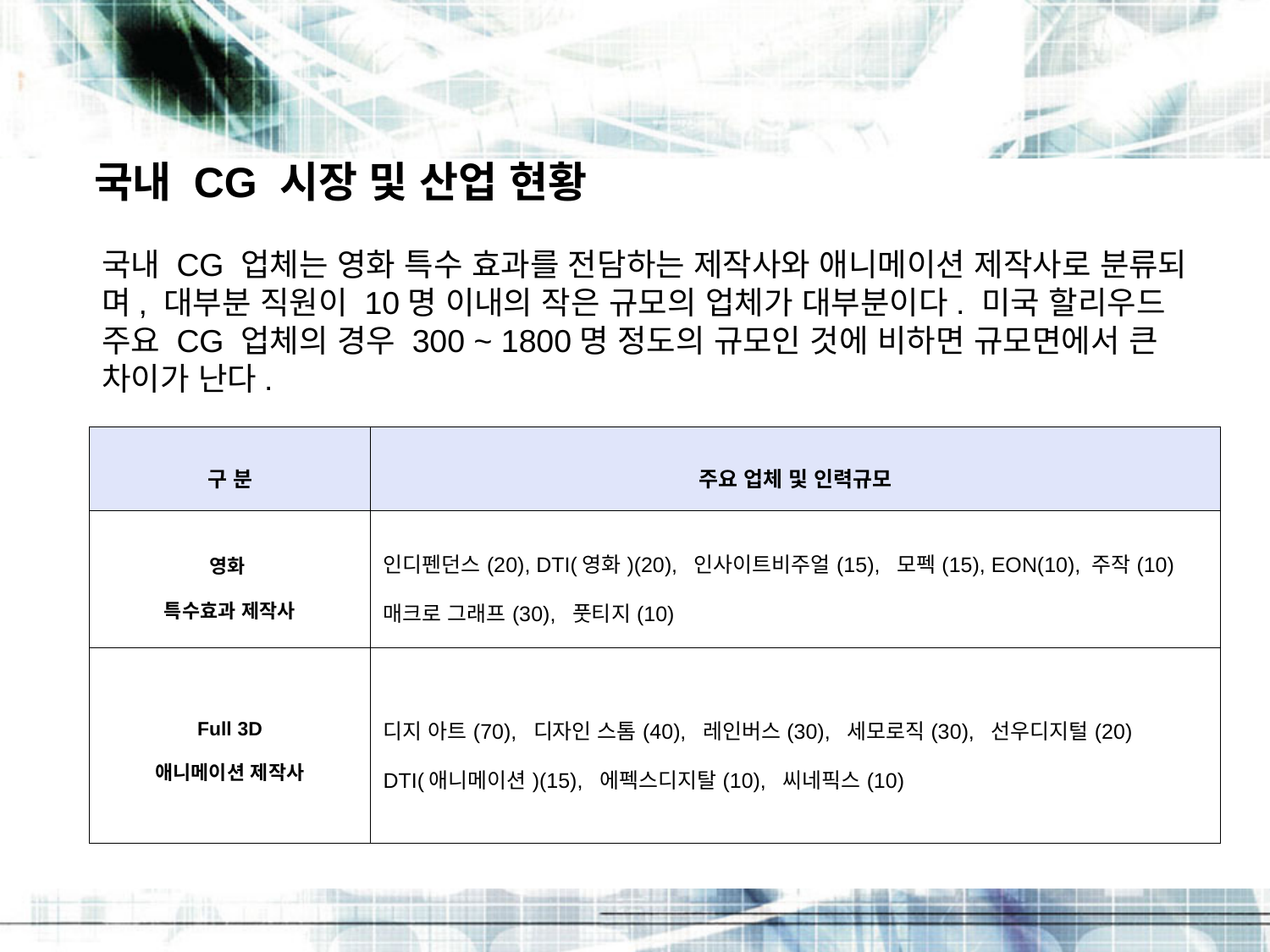

국내 CG 시장 및 산업 현황
국내 CG 업체는 영화 특수 효과를 전담하는 제작사와 애니메이션 제작사로 분류되며, 대부분 직원이 10명 이내의 작은 규모의 업체가 대부분이다. 미국 할리우드 주요 CG 업체의 경우 300 ~ 1800명 정도의 규모인 것에 비하면 규모면에서 큰 차이가 난다.
| 구 분 | 주요 업체 및 인력규모 |
| --- | --- |
| 영화 특수효과 제작사 | 인디펜던스(20), DTI(영화)(20), 인사이트비주얼(15), 모펙(15), EON(10), 주작(10) 매크로 그래프(30), 풋티지(10) |
| Full 3D 애니메이션 제작사 | 디지 아트(70), 디자인 스톰(40), 레인버스(30), 세모로직(30), 선우디지털(20) DTI(애니메이션)(15), 에펙스디지탈(10), 씨네픽스(10) |